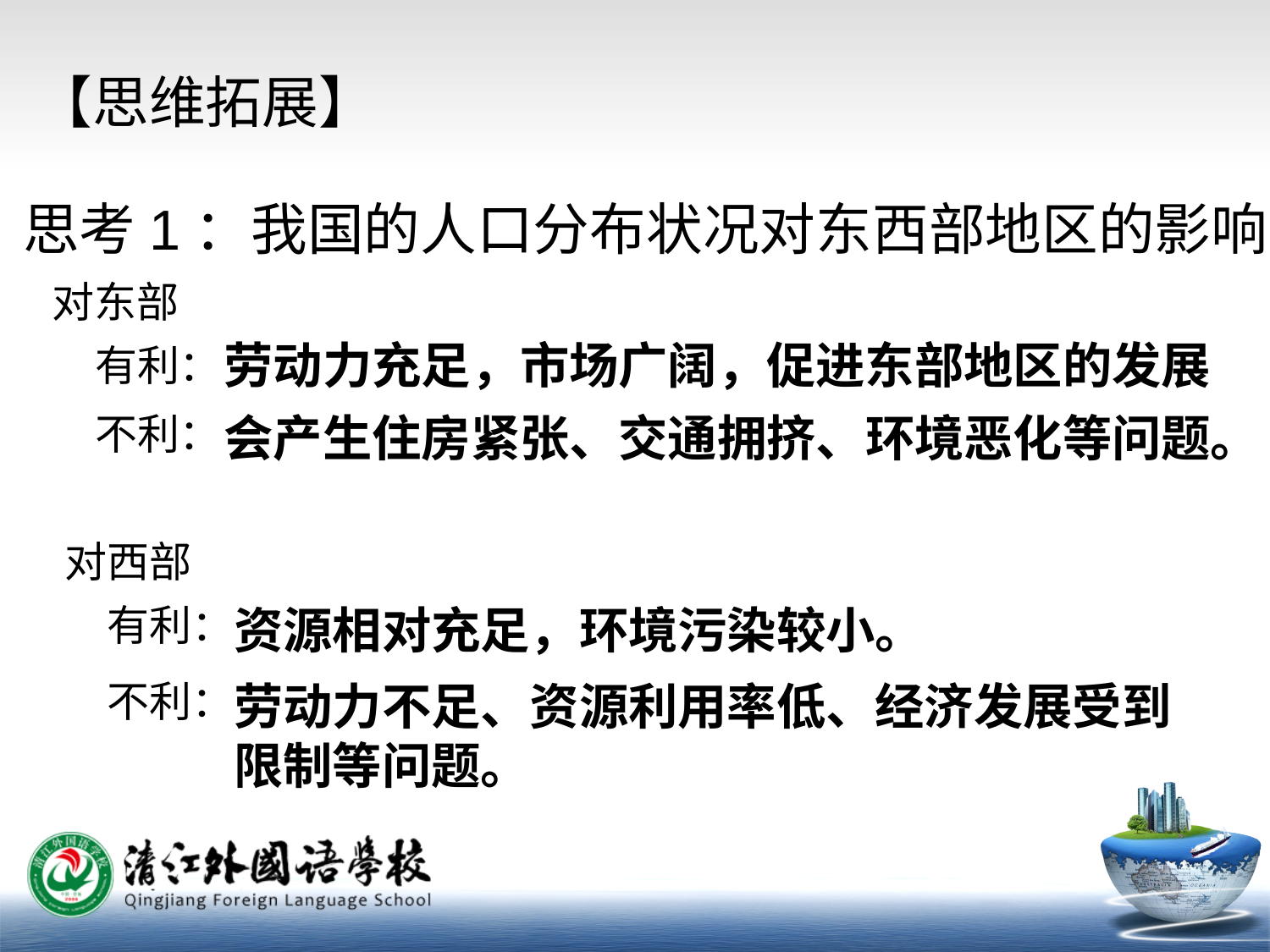

【思维拓展】
思考1：我国的人口分布状况对东西部地区的影响
对东部
劳动力充足，市场广阔，促进东部地区的发展
有利：
不利：
会产生住房紧张、交通拥挤、环境恶化等问题。
对西部
有利：
资源相对充足，环境污染较小。
不利：
劳动力不足、资源利用率低、经济发展受到限制等问题。